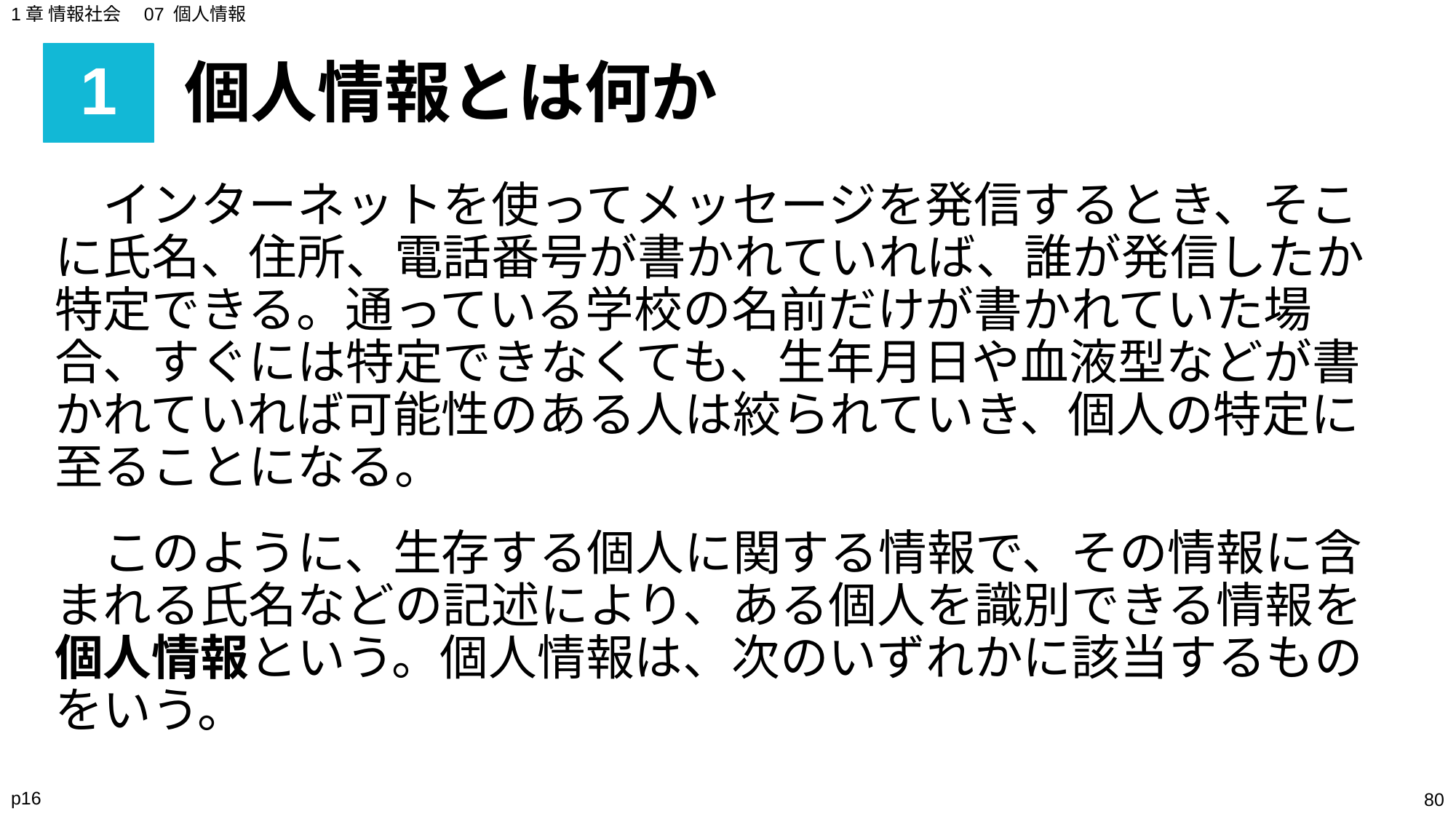

1章 情報社会　07 個人情報
# 1
個人情報とは何か
　インターネットを使ってメッセージを発信するとき、そこに氏名、住所、電話番号が書かれていれば、誰が発信したか特定できる。通っている学校の名前だけが書かれていた場合、すぐには特定できなくても、生年月日や血液型などが書かれていれば可能性のある人は絞られていき、個人の特定に至ることになる。
　このように、生存する個人に関する情報で、その情報に含まれる氏名などの記述により、ある個人を識別できる情報を個人情報という。個人情報は、次のいずれかに該当するものをいう。
p16
80